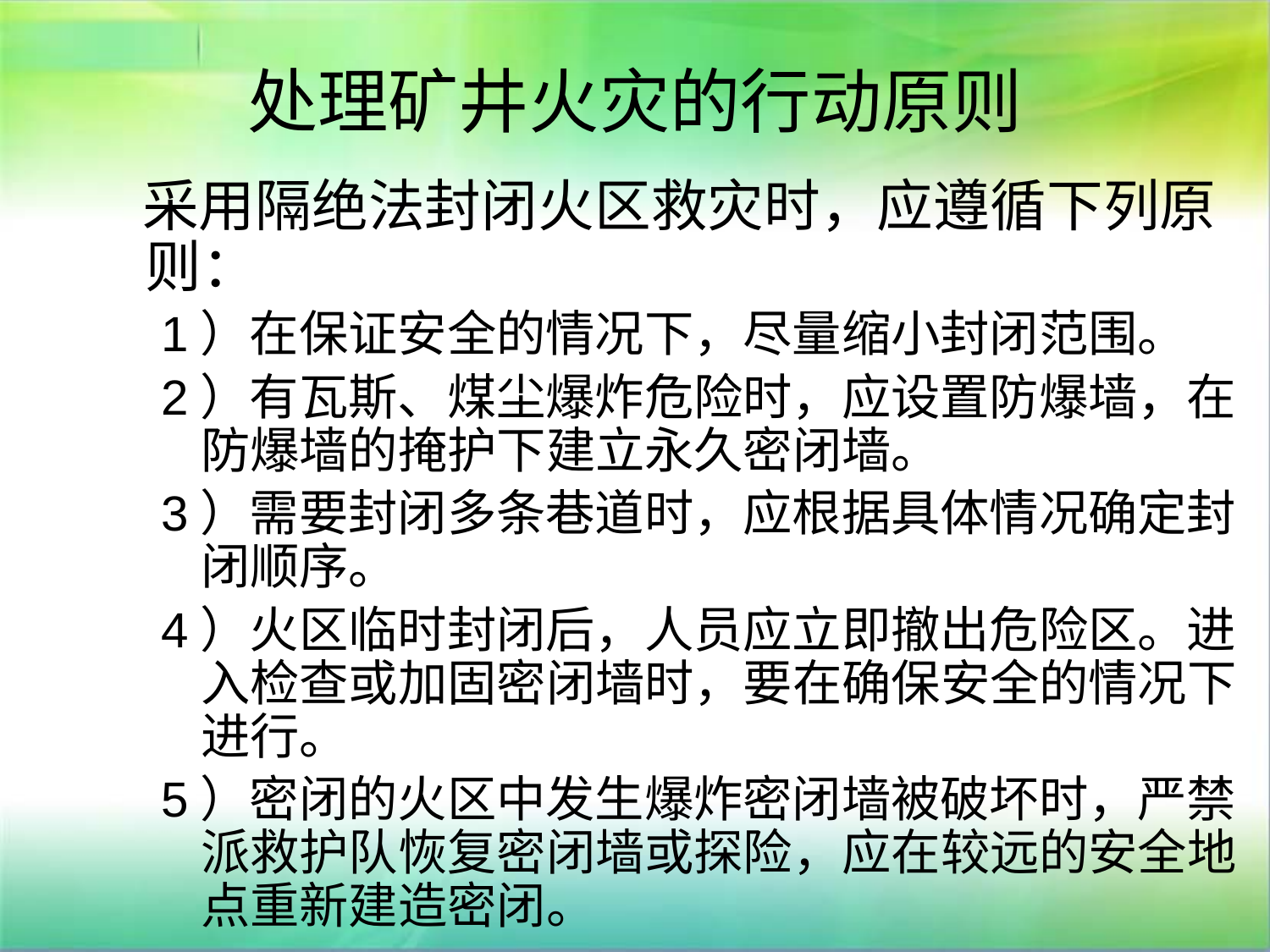

# 处理矿井火灾的行动原则
   采用隔绝法封闭火区救灾时，应遵循下列原则：
1）在保证安全的情况下，尽量缩小封闭范围。
2）有瓦斯、煤尘爆炸危险时，应设置防爆墙，在防爆墙的掩护下建立永久密闭墙。
3）需要封闭多条巷道时，应根据具体情况确定封闭顺序。
4）火区临时封闭后，人员应立即撤出危险区。进入检查或加固密闭墙时，要在确保安全的情况下进行。
5）密闭的火区中发生爆炸密闭墙被破坏时，严禁派救护队恢复密闭墙或探险，应在较远的安全地点重新建造密闭。